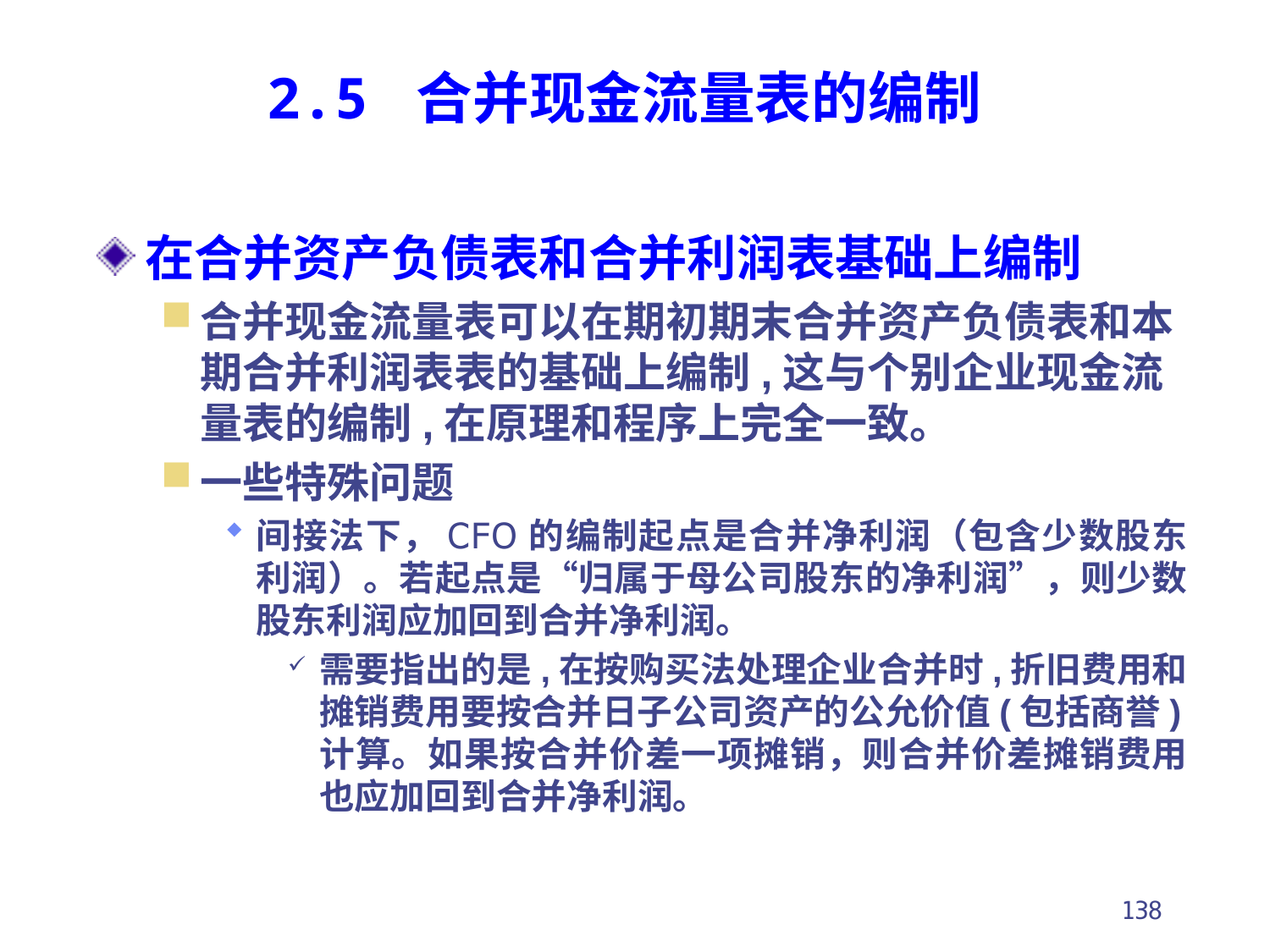

# 2.5 合并现金流量表的编制
在合并资产负债表和合并利润表基础上编制
合并现金流量表可以在期初期末合并资产负债表和本期合并利润表表的基础上编制,这与个别企业现金流量表的编制,在原理和程序上完全一致。
一些特殊问题
间接法下，CFO的编制起点是合并净利润（包含少数股东利润）。若起点是“归属于母公司股东的净利润”，则少数股东利润应加回到合并净利润。
需要指出的是,在按购买法处理企业合并时,折旧费用和摊销费用要按合并日子公司资产的公允价值(包括商誉)计算。如果按合并价差一项摊销，则合并价差摊销费用也应加回到合并净利润。
138